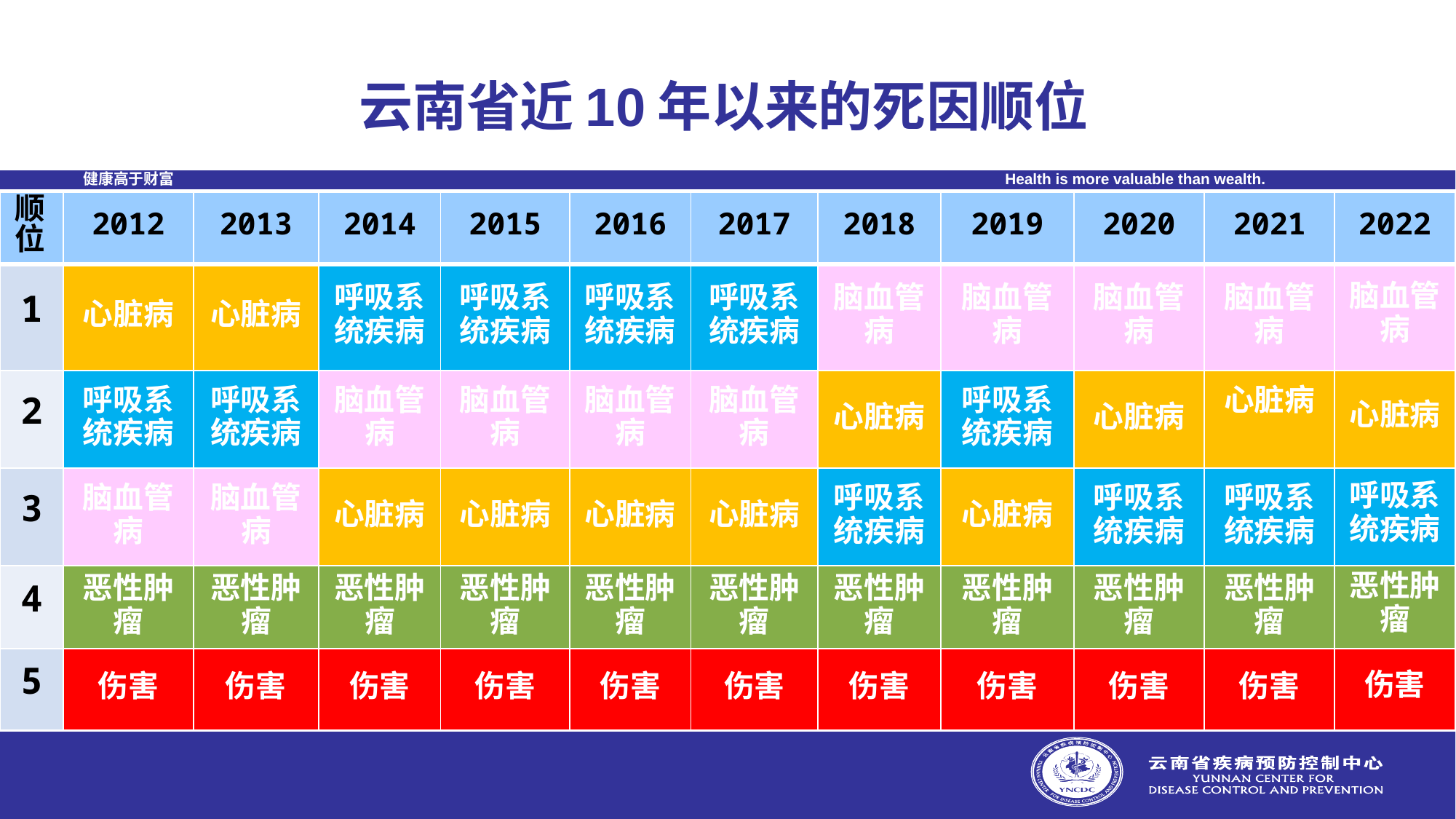

# 云南省近10年以来的死因顺位
| 顺位 | 2012 | 2013 | 2014 | 2015 | 2016 | 2017 | 2018 | 2019 | 2020 | 2021 | 2022 |
| --- | --- | --- | --- | --- | --- | --- | --- | --- | --- | --- | --- |
| 1 | 心脏病 | 心脏病 | 呼吸系统疾病 | 呼吸系统疾病 | 呼吸系统疾病 | 呼吸系统疾病 | 脑血管病 | 脑血管病 | 脑血管病 | 脑血管病 | 脑血管病 |
| 2 | 呼吸系统疾病 | 呼吸系统疾病 | 脑血管病 | 脑血管病 | 脑血管病 | 脑血管病 | 心脏病 | 呼吸系统疾病 | 心脏病 | 心脏病 | 心脏病 |
| 3 | 脑血管病 | 脑血管病 | 心脏病 | 心脏病 | 心脏病 | 心脏病 | 呼吸系统疾病 | 心脏病 | 呼吸系统疾病 | 呼吸系统疾病 | 呼吸系统疾病 |
| 4 | 恶性肿瘤 | 恶性肿瘤 | 恶性肿瘤 | 恶性肿瘤 | 恶性肿瘤 | 恶性肿瘤 | 恶性肿瘤 | 恶性肿瘤 | 恶性肿瘤 | 恶性肿瘤 | 恶性肿瘤 |
| 5 | 伤害 | 伤害 | 伤害 | 伤害 | 伤害 | 伤害 | 伤害 | 伤害 | 伤害 | 伤害 | 伤害 |